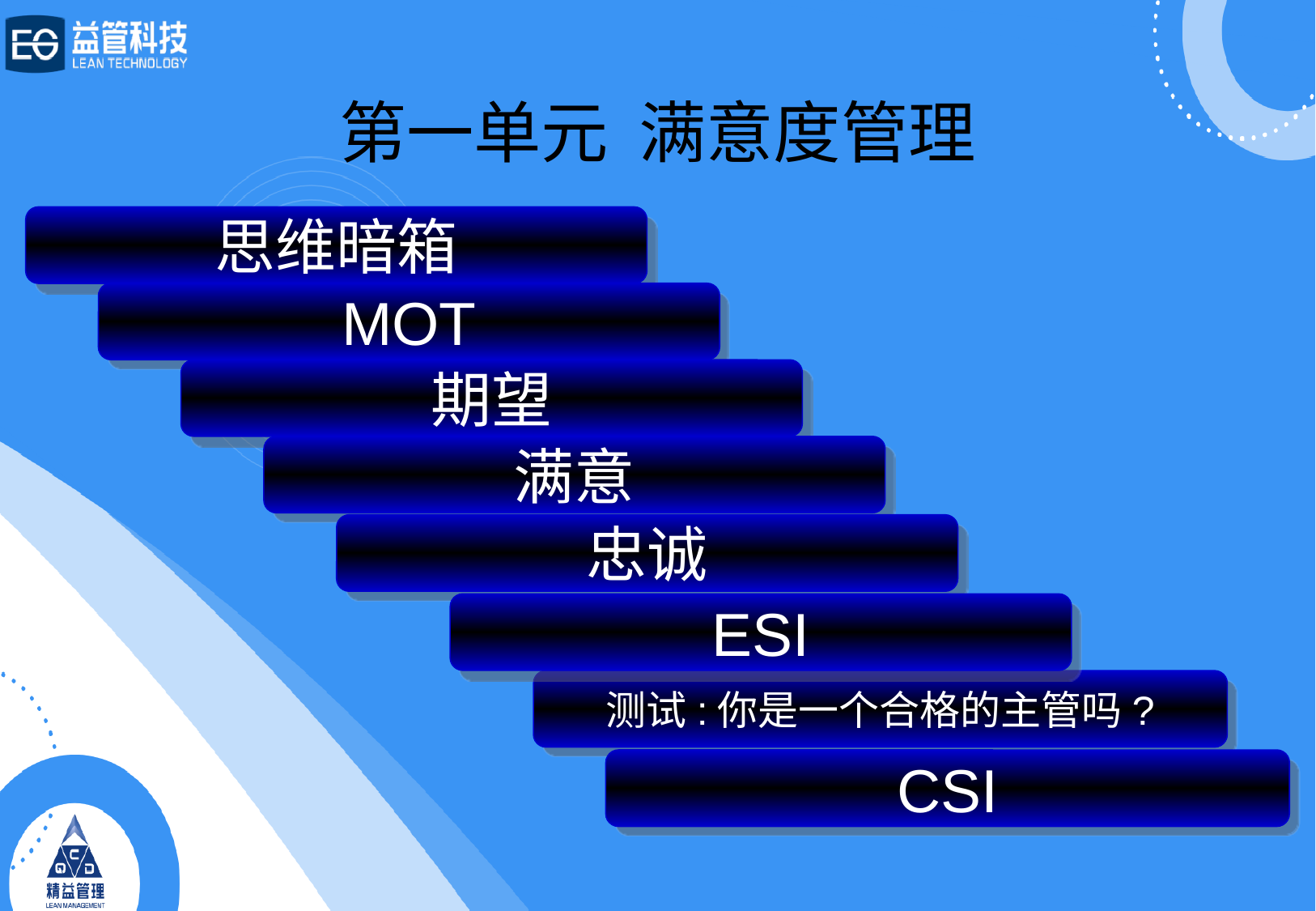

# 第一单元  满意度管理
思维暗箱
MOT
期望
满意
忠诚
ESI
测试:你是一个合格的主管吗?
CSI